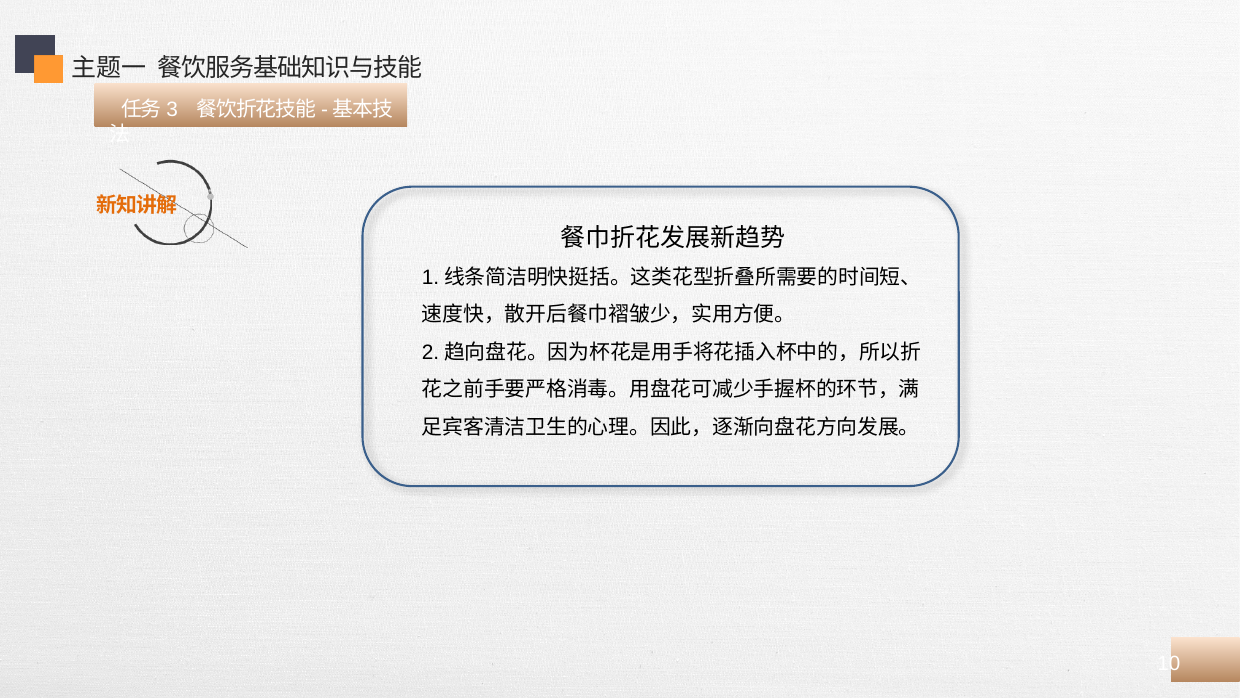

主题一  餐饮服务基础知识与技能

 任务3   餐饮折花技能-基本技法

餐巾折花发展新趋势
1.线条简洁明快挺括。这类花型折叠所需要的时间短、速度快，散开后餐巾褶皱少，实用方便。
2.趋向盘花。因为杯花是用手将花插入杯中的，所以折花之前手要严格消毒。用盘花可减少手握杯的环节，满足宾客清洁卫生的心理。因此，逐渐向盘花方向发展。